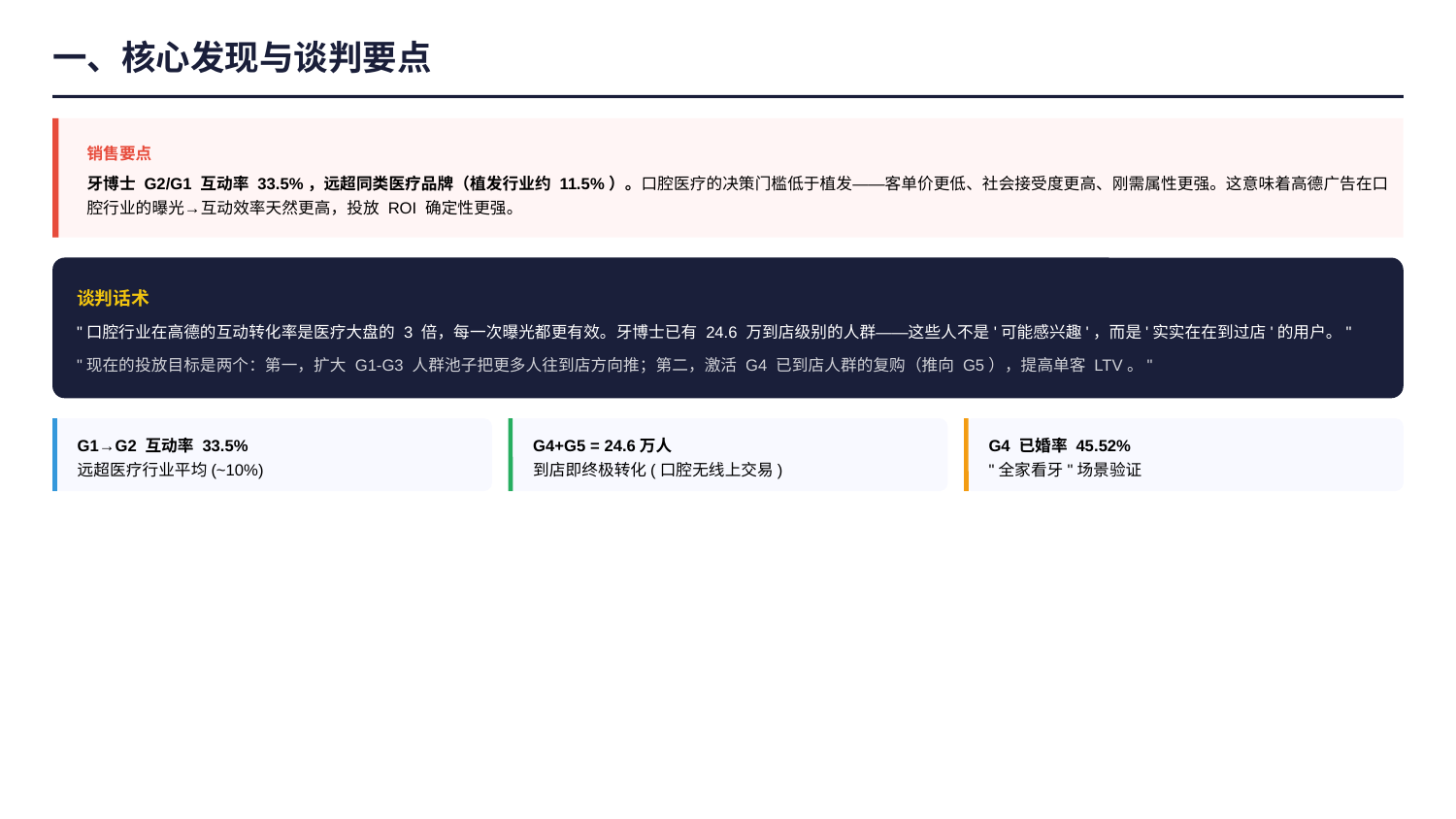

一、核心发现与谈判要点

销售要点
牙博士 G2/G1 互动率 33.5%，远超同类医疗品牌（植发行业约 11.5%）。口腔医疗的决策门槛低于植发——客单价更低、社会接受度更高、刚需属性更强。这意味着高德广告在口腔行业的曝光→互动效率天然更高，投放 ROI 确定性更强。

谈判话术
"口腔行业在高德的互动转化率是医疗大盘的 3 倍，每一次曝光都更有效。牙博士已有 24.6 万到店级别的人群——这些人不是'可能感兴趣'，而是'实实在在到过店'的用户。"
"现在的投放目标是两个：第一，扩大 G1-G3 人群池子把更多人往到店方向推；第二，激活 G4 已到店人群的复购（推向 G5），提高单客 LTV。"

G1→G2 互动率 33.5%
远超医疗行业平均(~10%)
G4+G5 = 24.6万人
到店即终极转化(口腔无线上交易)
G4 已婚率 45.52%
"全家看牙"场景验证